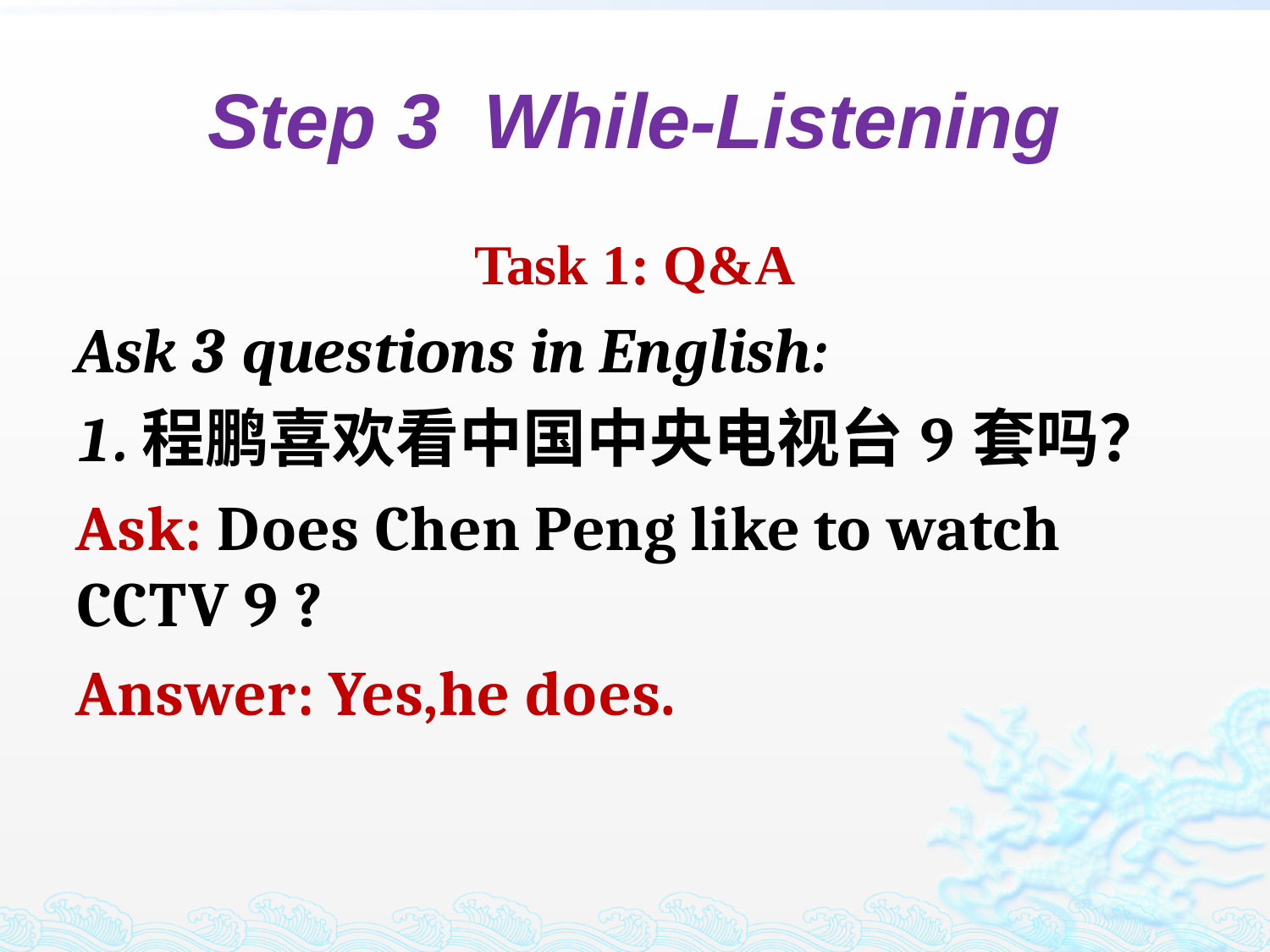

# Step 3  While-Listening
Task 1: Q&A
Ask 3 questions in English:
1.程鹏喜欢看中国中央电视台9套吗？
Ask: Does Chen Peng like to watch CCTV 9 ?
Answer: Yes,he does.